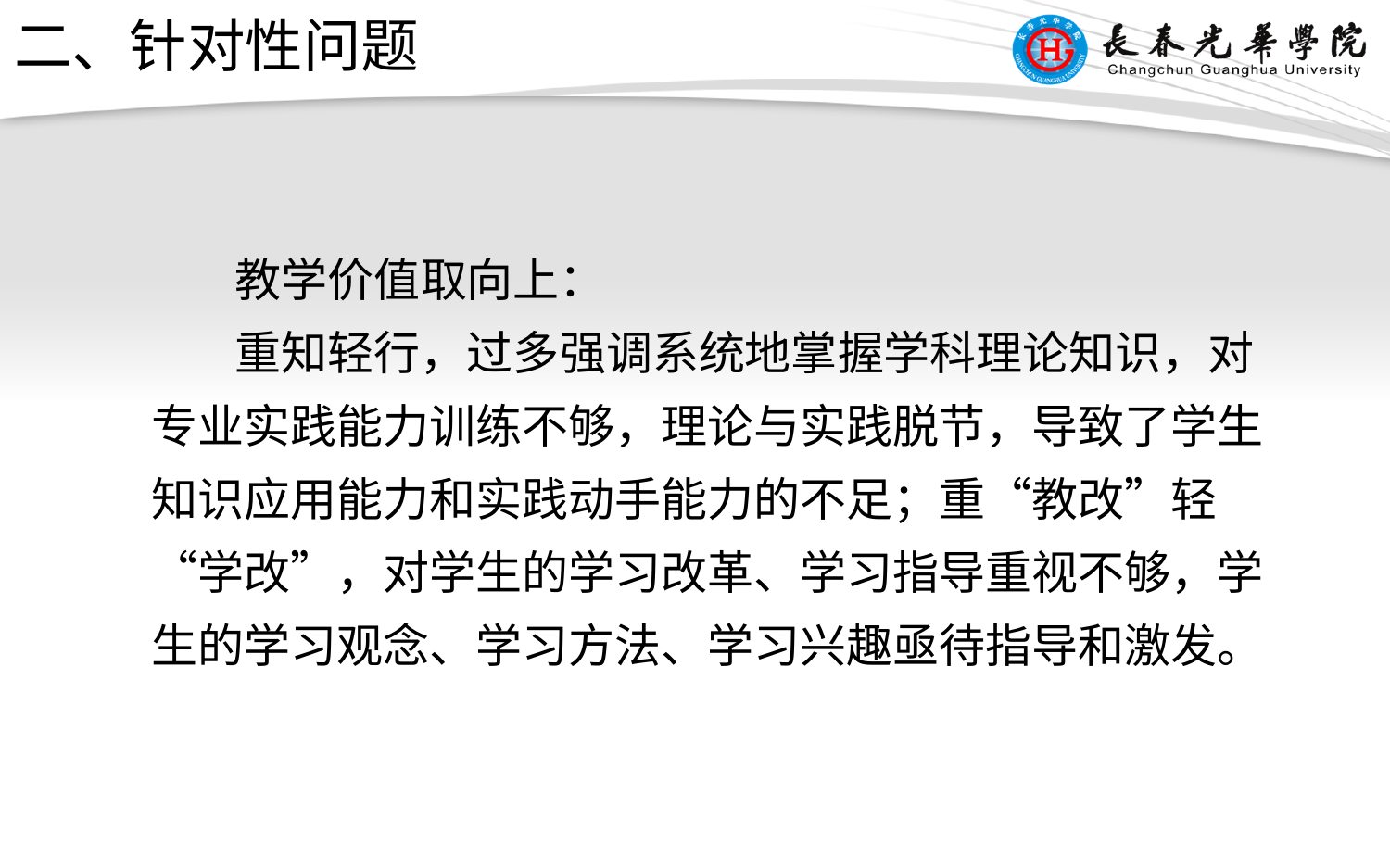

二、针对性问题

       教学价值取向上：
       重知轻行，过多强调系统地掌握学科理论知识，对专业实践能力训练不够，理论与实践脱节，导致了学生知识应用能力和实践动手能力的不足；重“教改”轻“学改”，对学生的学习改革、学习指导重视不够，学生的学习观念、学习方法、学习兴趣亟待指导和激发。